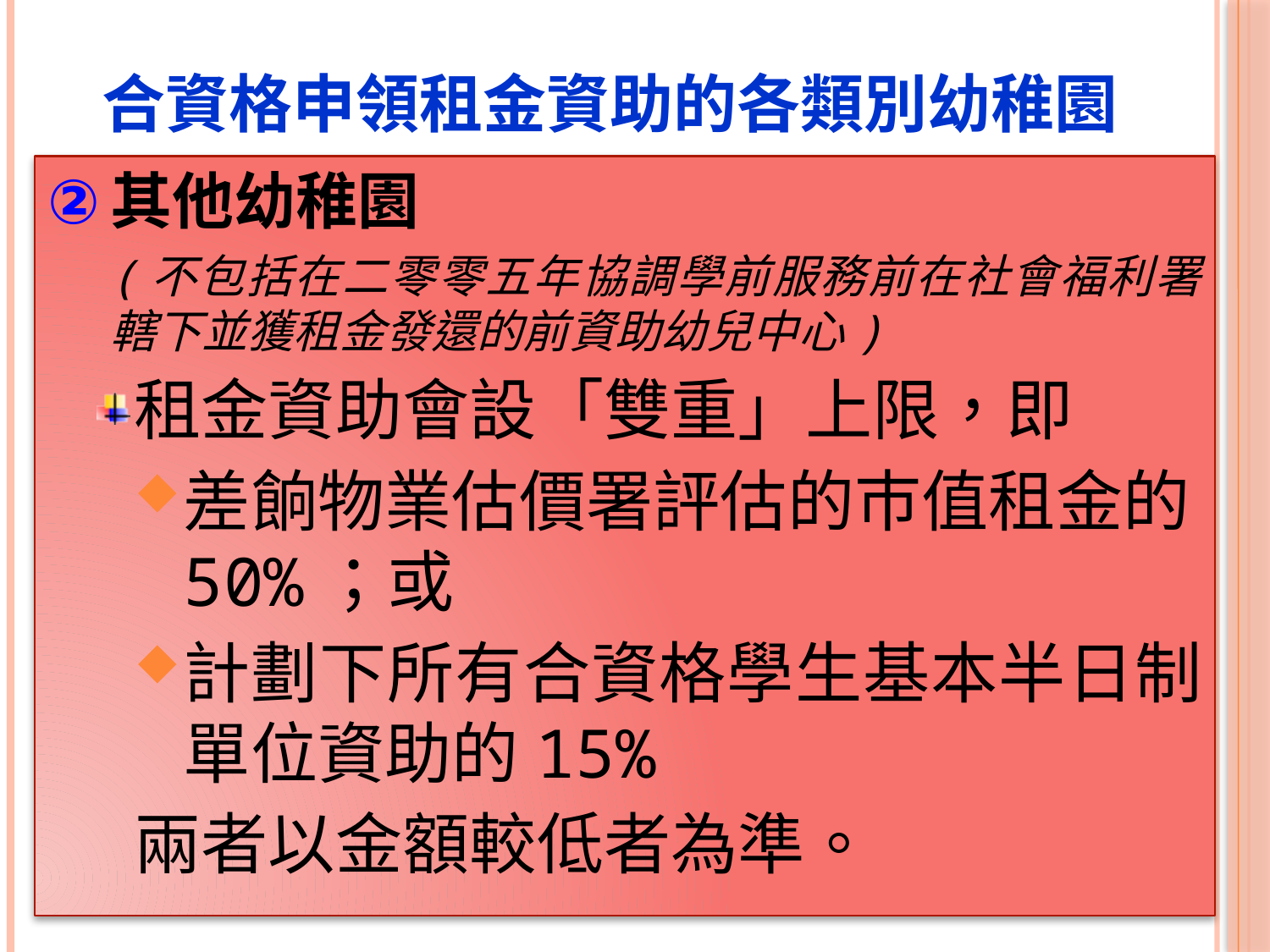

# 合資格申領租金資助的各類別幼稚園
其他幼稚園
(不包括在二零零五年協調學前服務前在社會福利署轄下並獲租金發還的前資助幼兒中心)
租金資助會設「雙重」上限，即
差餉物業估價署評估的巿值租金的50%；或
計劃下所有合資格學生基本半日制單位資助的15%
兩者以金額較低者為準。